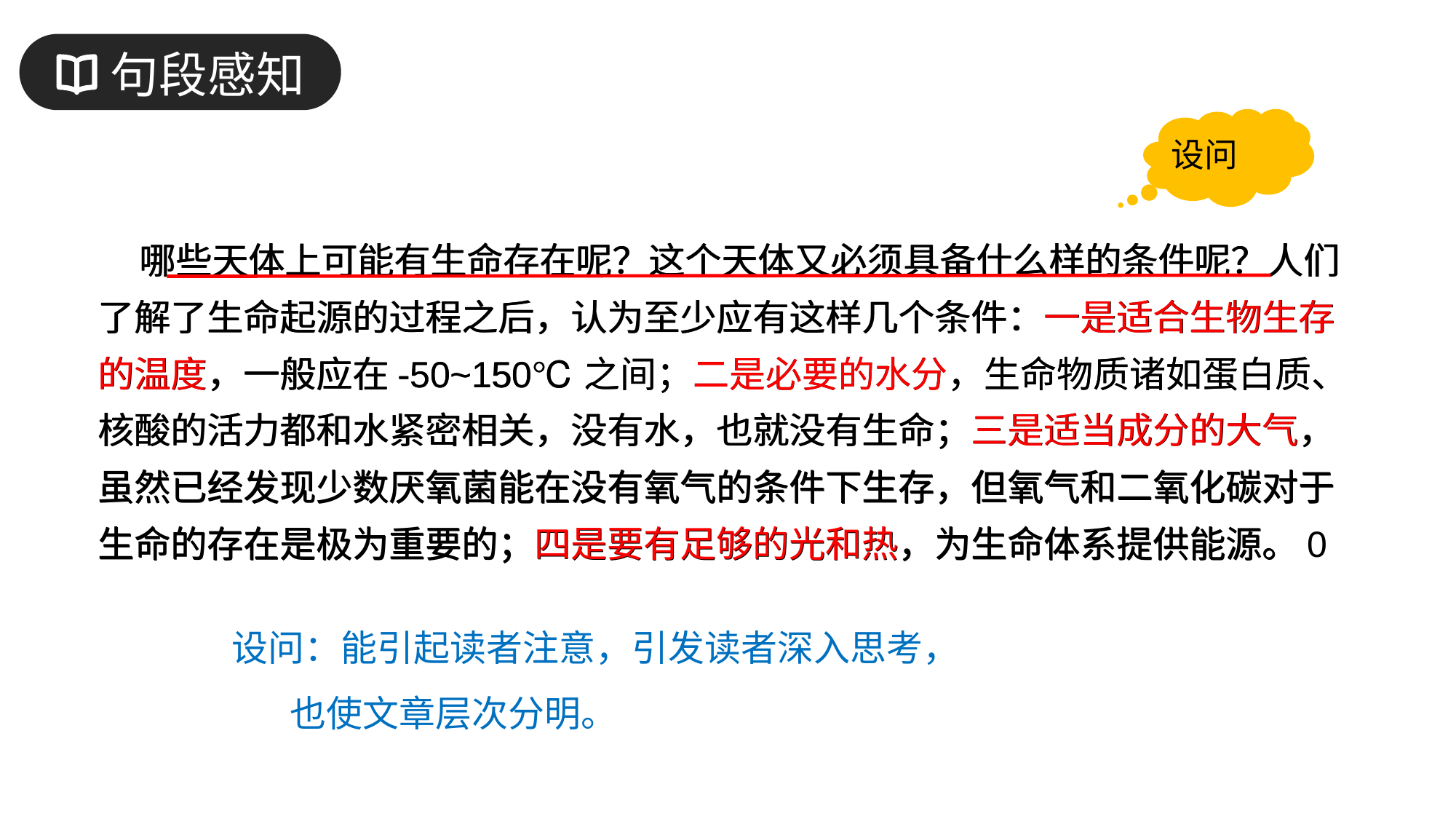

句段感知

   设问
    哪些天体上可能有生命存在呢？这个天体又必须具备什么样的条件呢？人们了解了生命起源的过程之后，认为至少应有这样几个条件：一是适合生物生存的温度，一般应在-50~150℃之间；二是必要的水分，生命物质诸如蛋白质、核酸的活力都和水紧密相关，没有水，也就没有生命；三是适当成分的大气，虽然已经发现少数厌氧菌能在没有氧气的条件下生存，但氧气和二氧化碳对于生命的存在是极为重要的；四是要有足够的光和热，为生命体系提供能源。0
    哪些天体上可能有生命存在呢？这个天体又必须具备什么样的条件呢？人们了解了生命起源的过程之后，认为至少应有这样几个条件：一是适合生物生存的温度，一般应在-50~150℃之间；二是必要的水分，生命物质诸如蛋白质、核酸的活力都和水紧密相关，没有水，也就没有生命；三是适当成分的大气，虽然已经发现少数厌氧菌能在没有氧气的条件下生存，但氧气和二氧化碳对于生命的存在是极为重要的；四是要有足够的光和热，为生命体系提供能源。
设问：能引起读者注意，引发读者深入思考，
      也使文章层次分明。